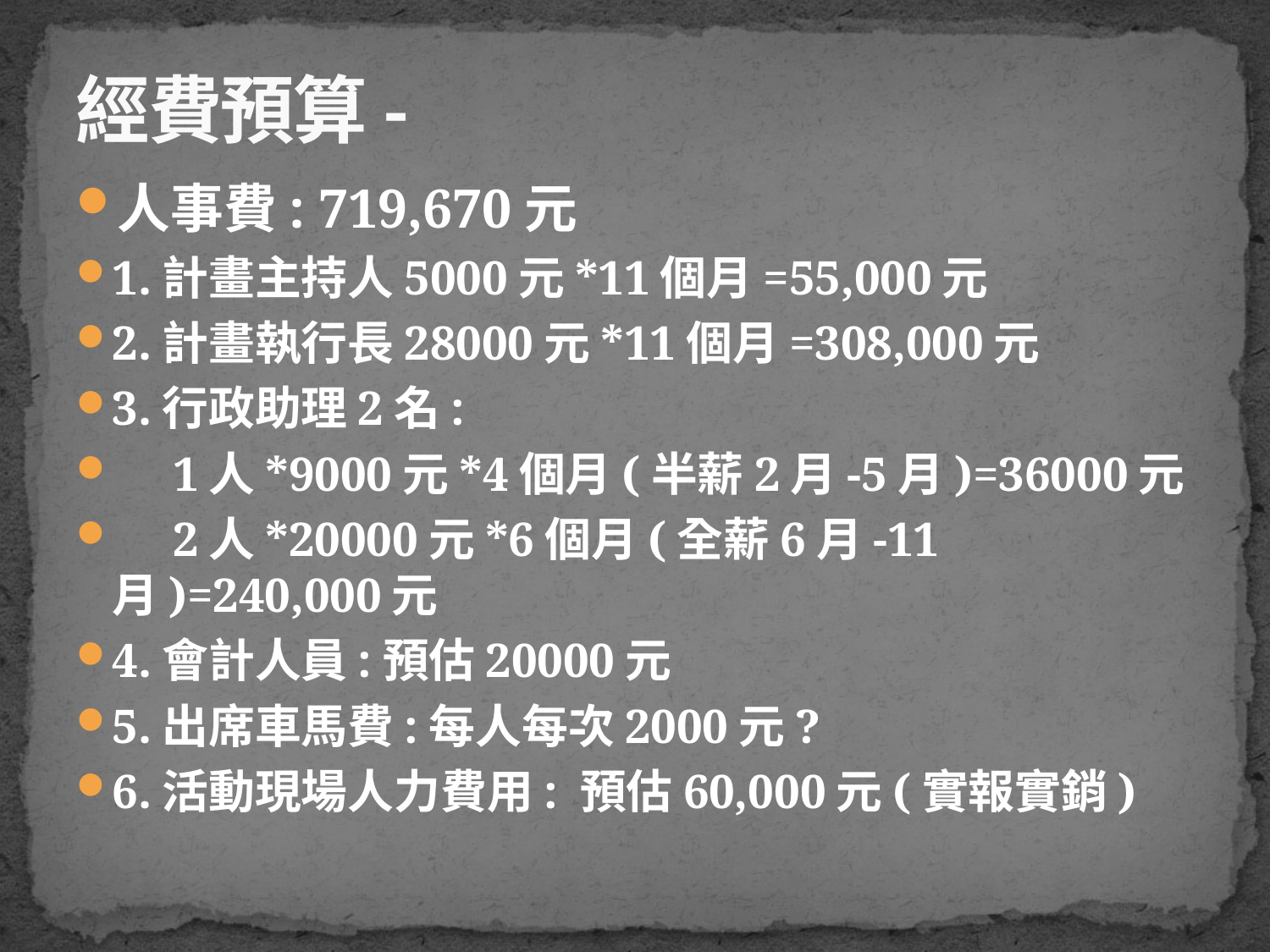

# 經費預算-
人事費: 719,670元
1.計畫主持人5000元*11個月=55,000元
2.計畫執行長28000元*11個月=308,000元
3.行政助理2名:
     1人*9000元*4個月(半薪2月-5月)=36000元
     2人*20000元*6個月(全薪6月-11月)=240,000元
4.會計人員:預估20000元
5.出席車馬費:每人每次2000元?
6.活動現場人力費用: 預估60,000元(實報實銷)